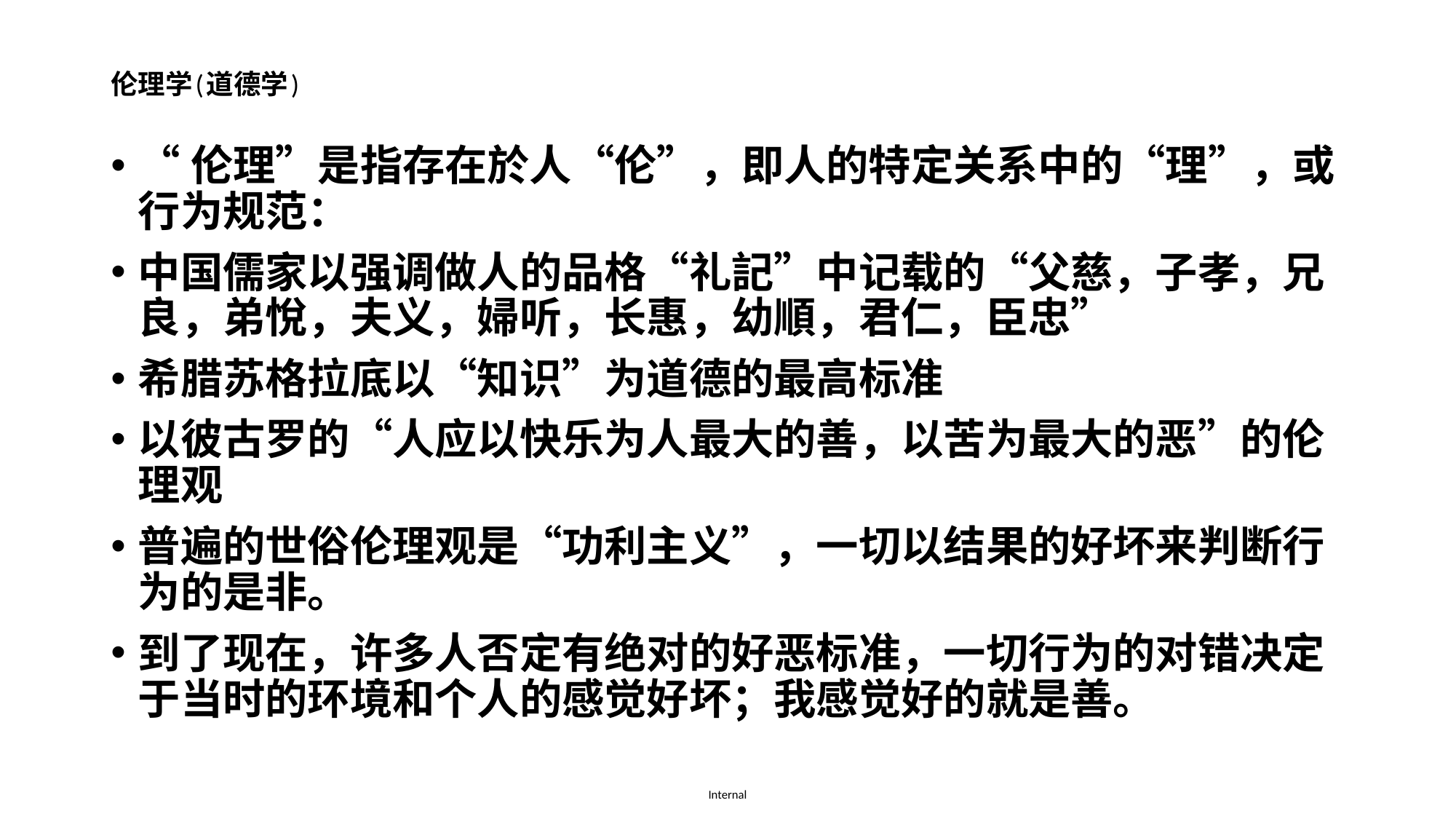

# 伦理学(道德学)
“伦理”是指存在於人“伦”，即人的特定关系中的“理”，或行为规范：
中国儒家以强调做人的品格“礼記”中记载的“父慈，子孝，兄良，弟悅，夫义，婦听，长惠，幼順，君仁，臣忠”
希腊苏格拉底以“知识”为道德的最高标准
以彼古罗的“人应以快乐为人最大的善，以苦为最大的恶”的伦理观
普遍的世俗伦理观是“功利主义”，一切以结果的好坏来判断行为的是非。
到了现在，许多人否定有绝对的好恶标准，一切行为的对错决定于当时的环境和个人的感觉好坏；我感觉好的就是善。